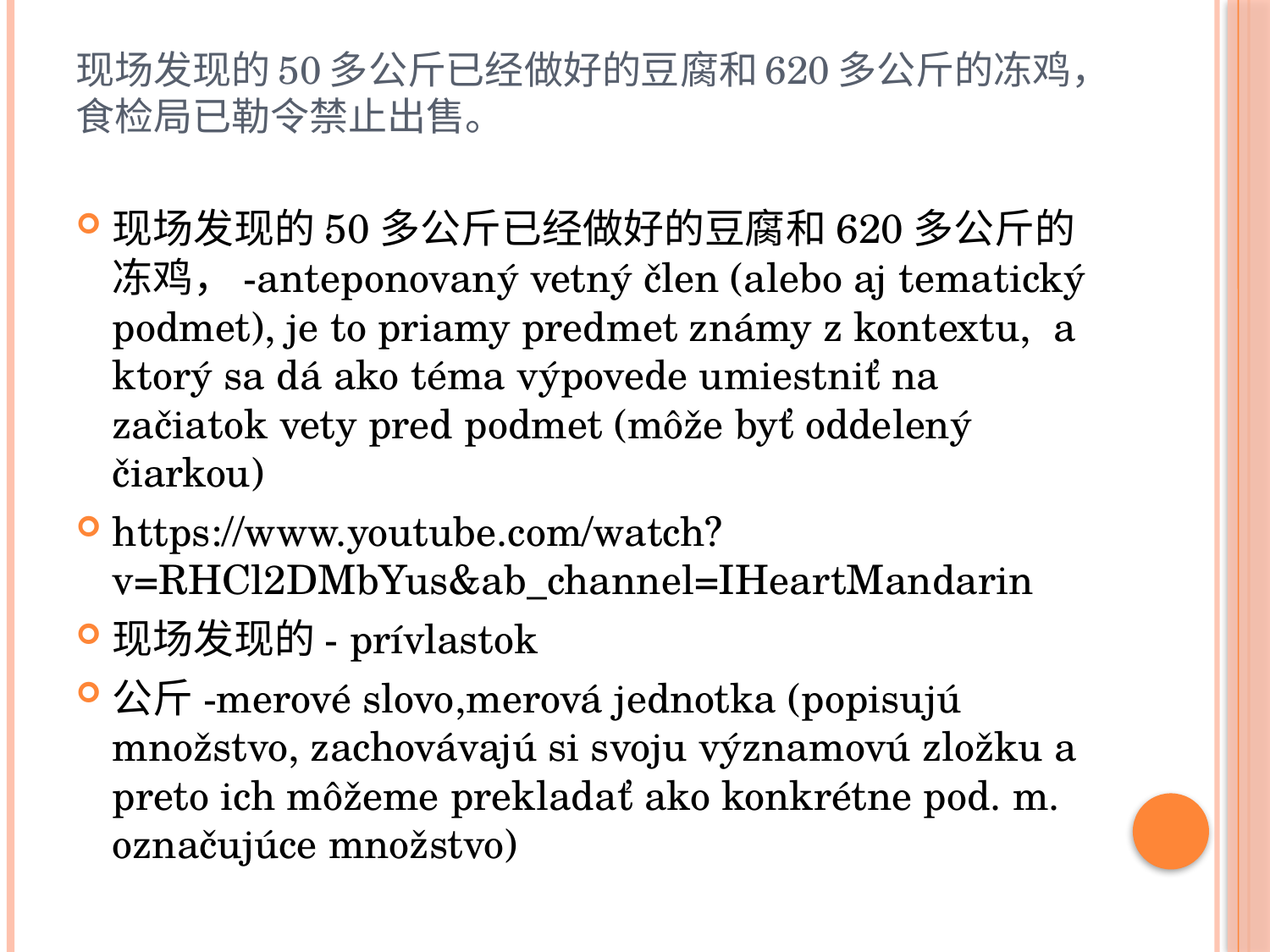

# 现场发现的50多公斤已经做好的豆腐和620多公斤的冻鸡，食检局已勒令禁止出售。
现场发现的50多公斤已经做好的豆腐和620多公斤的冻鸡，-anteponovaný vetný člen (alebo aj tematický podmet), je to priamy predmet známy z kontextu,  a ktorý sa dá ako téma výpovede umiestniť na začiatok vety pred podmet (môže byť oddelený čiarkou)
https://www.youtube.com/watch?v=RHCl2DMbYus&ab_channel=IHeartMandarin
现场发现的- prívlastok
公斤-merové slovo,merová jednotka (popisujú množstvo, zachovávajú si svoju významovú zložku a preto ich môžeme prekladať ako konkrétne pod. m. označujúce množstvo)